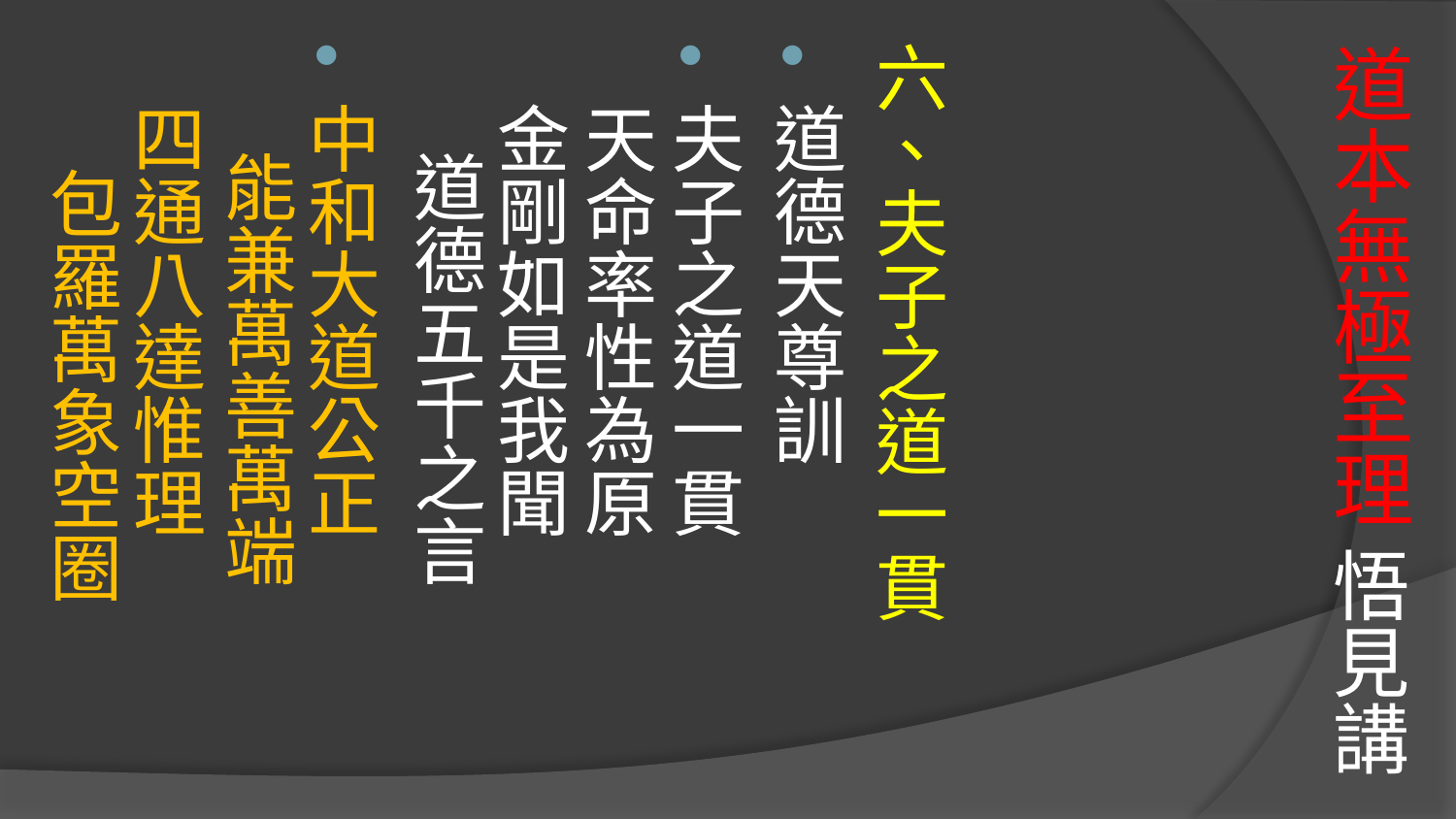

六、夫子之道一貫
道德天尊訓
夫子之道一貫　       天命率性為原
金剛如是我聞　              道德五千之言
中和大道公正　              能兼萬善萬端
四通八達惟理　               包羅萬象空圈
# 道本無極至理 悟見講